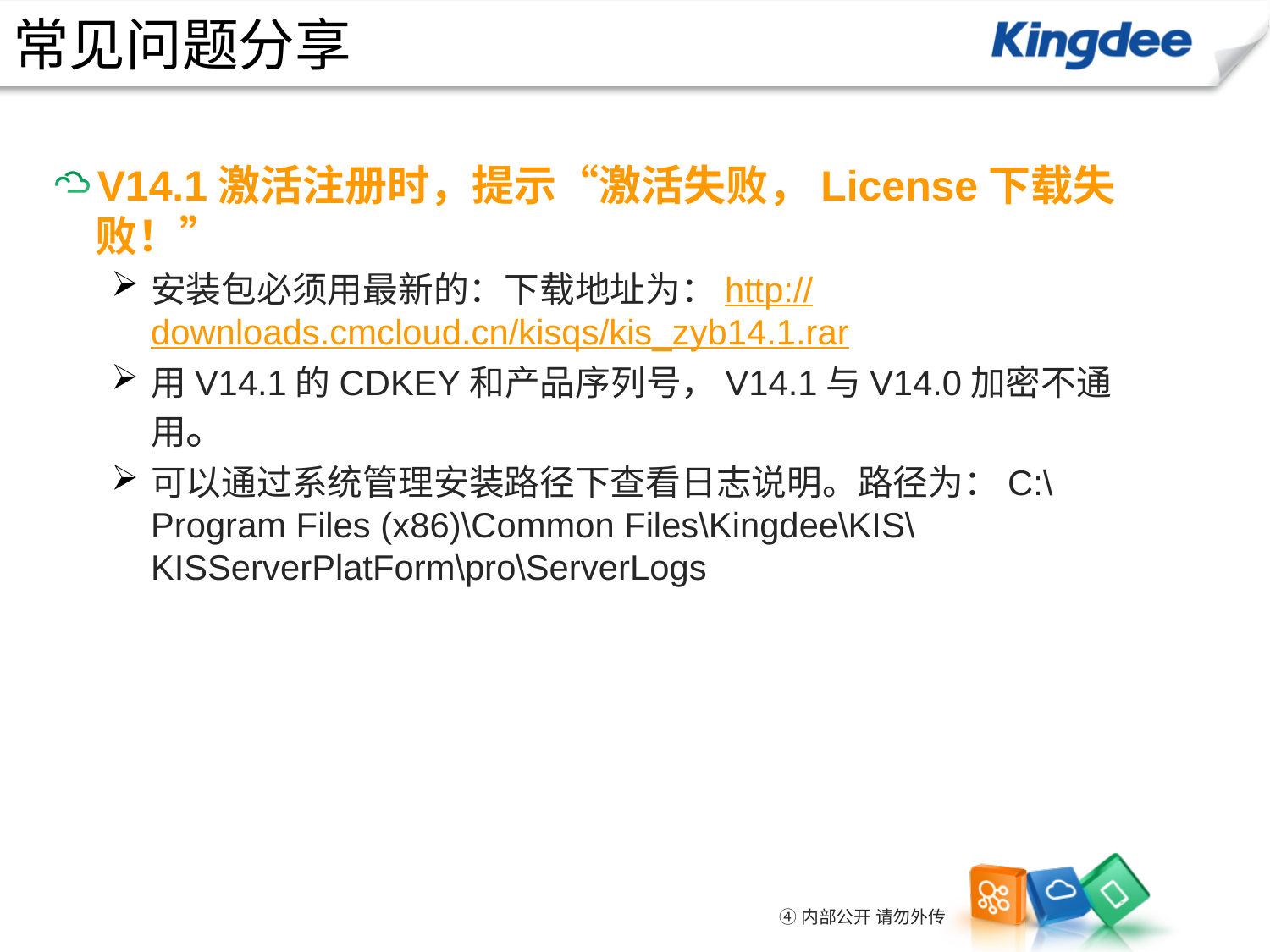

常见问题分享
V14.1激活注册时，提示“激活失败，License下载失败！”
安装包必须用最新的：下载地址为：http://downloads.cmcloud.cn/kisqs/kis_zyb14.1.rar
用V14.1的CDKEY和产品序列号，V14.1与V14.0加密不通用。
可以通过系统管理安装路径下查看日志说明。路径为：C:\Program Files (x86)\Common Files\Kingdee\KIS\KISServerPlatForm\pro\ServerLogs